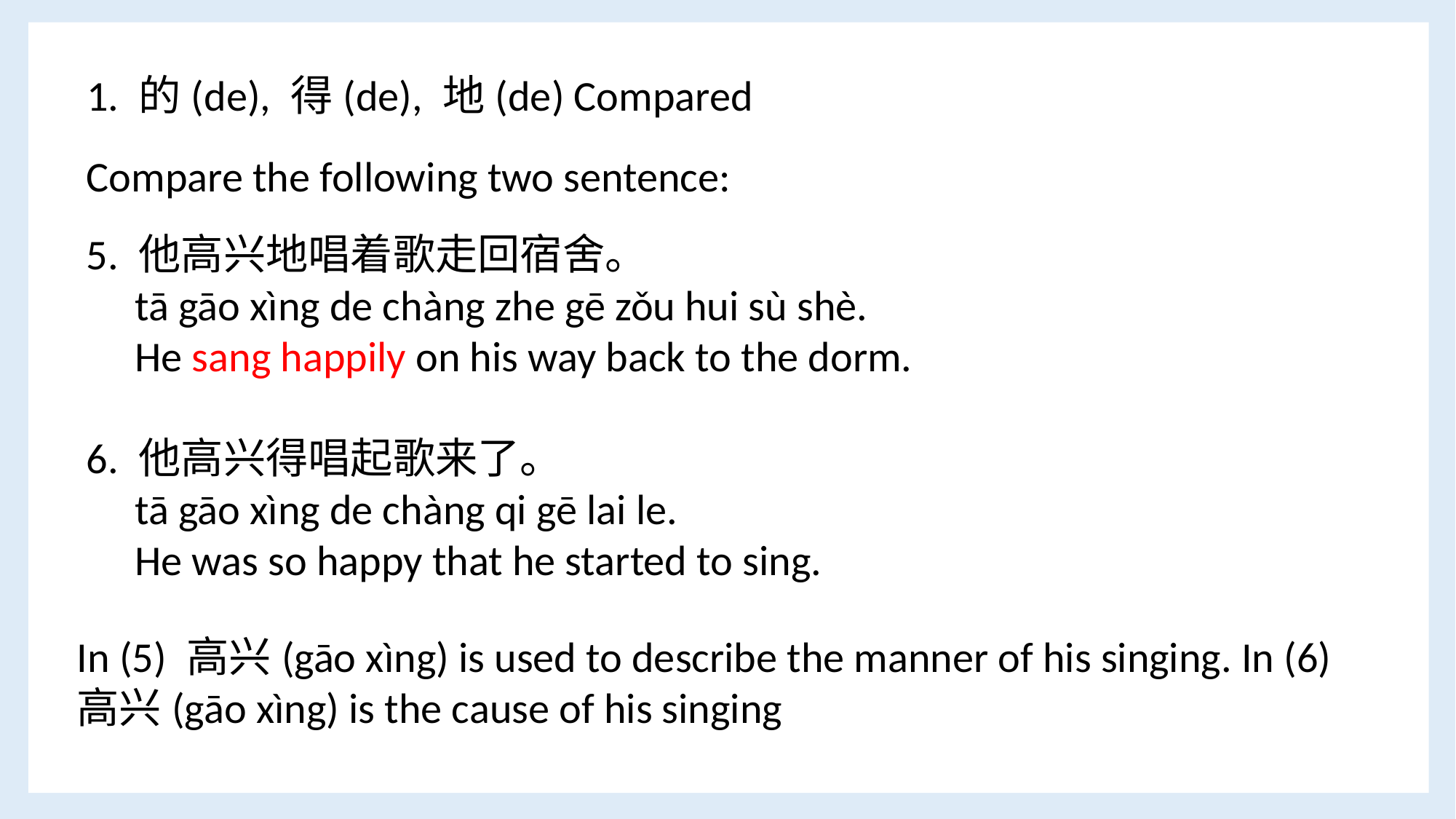

1. 的(de), 得(de), 地(de) Compared
Compare the following two sentence:
5. 他高兴地唱着歌走回宿舍。
     tā gāo xìng de chàng zhe gē zǒu hui sù shè.
     He sang happily on his way back to the dorm.

6. 他高兴得唱起歌来了。
     tā gāo xìng de chàng qi gē lai le.
     He was so happy that he started to sing.
In (5) 高兴(gāo xìng) is used to describe the manner of his singing. In (6) 高兴(gāo xìng) is the cause of his singing